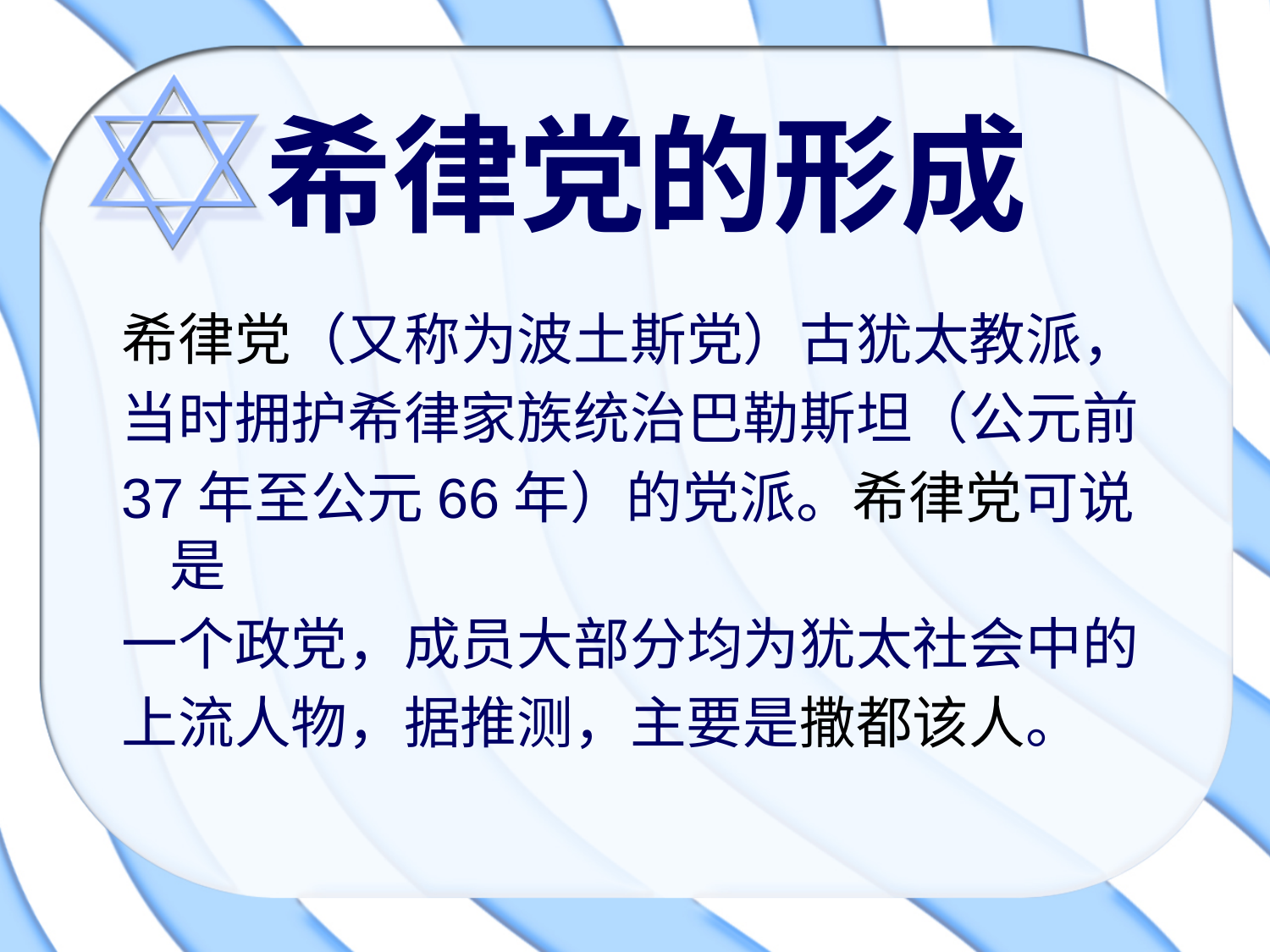

希律党的形成
希律党（又称为波土斯党）古犹太教派，
当时拥护希律家族统治巴勒斯坦（公元前
37年至公元66年）的党派。希律党可说是
一个政党，成员大部分均为犹太社会中的
上流人物，据推测，主要是撒都该人。